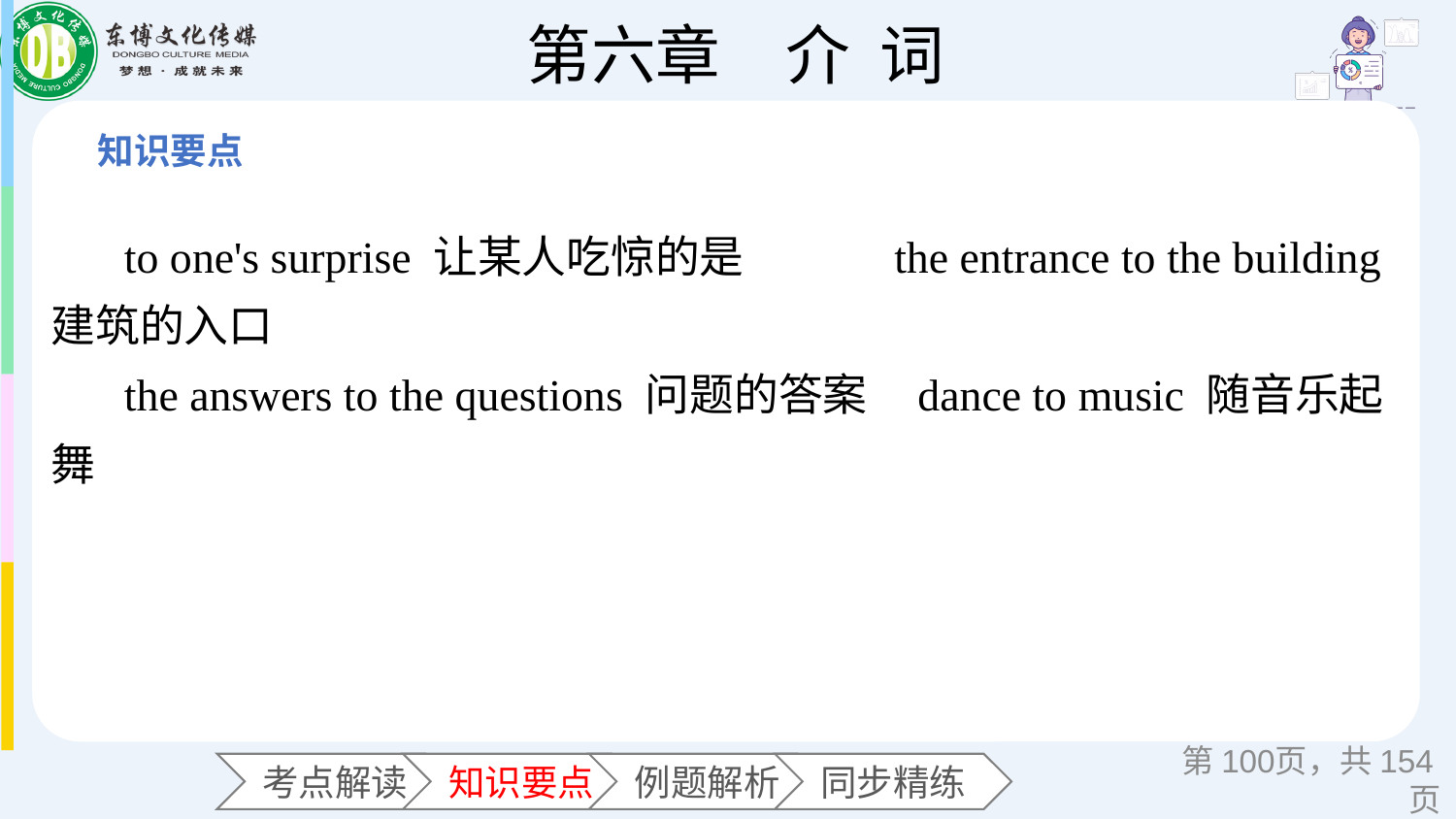

to one's surprise 让某人吃惊的是              the entrance to the building 建筑的入口
the answers to the questions 问题的答案    dance to music 随音乐起舞
第100页，共154页